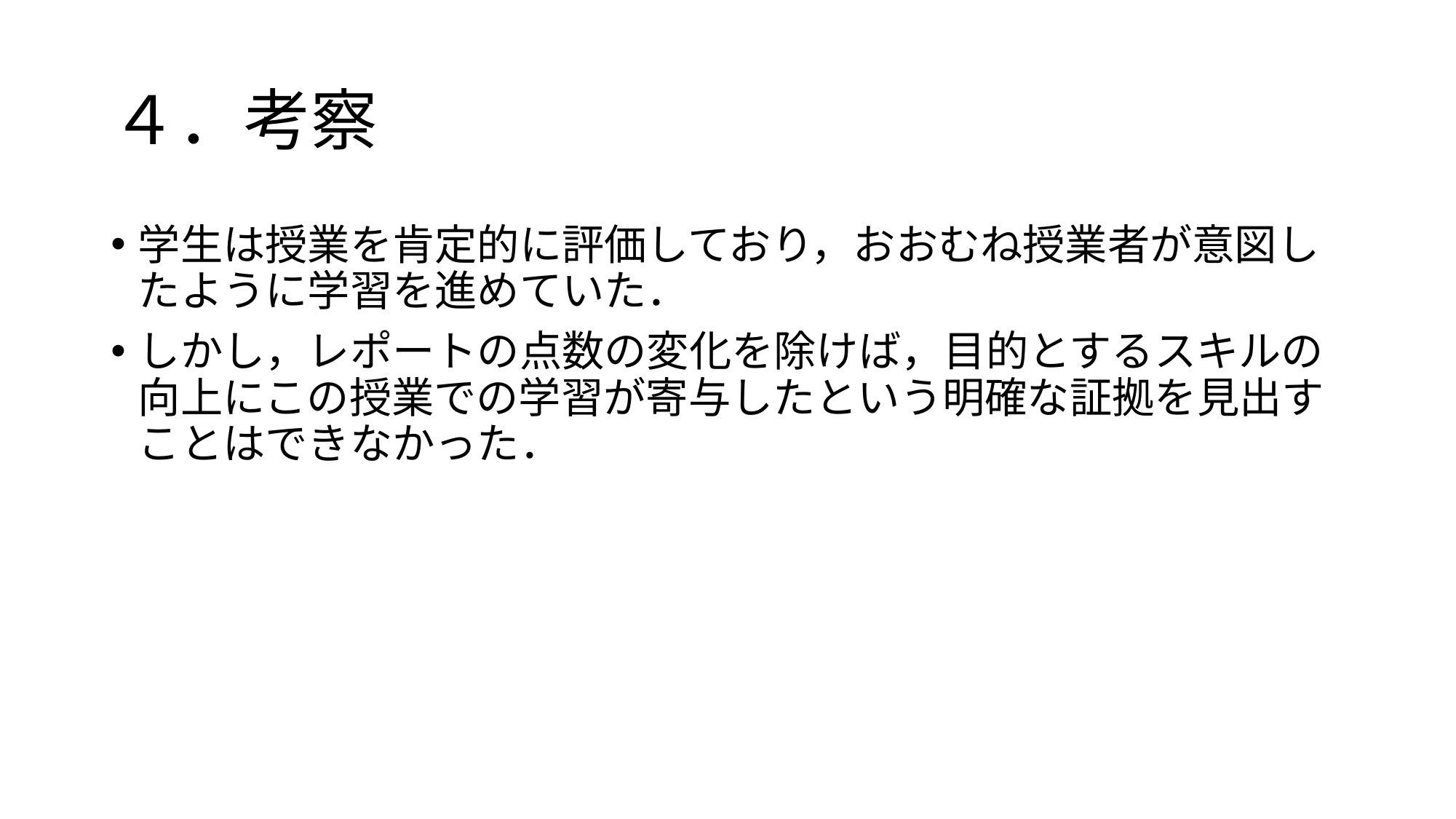

# ４．考察
学生は授業を肯定的に評価しており，おおむね授業者が意図したように学習を進めていた．
しかし，レポートの点数の変化を除けば，目的とするスキルの向上にこの授業での学習が寄与したという明確な証拠を見出すことはできなかった．